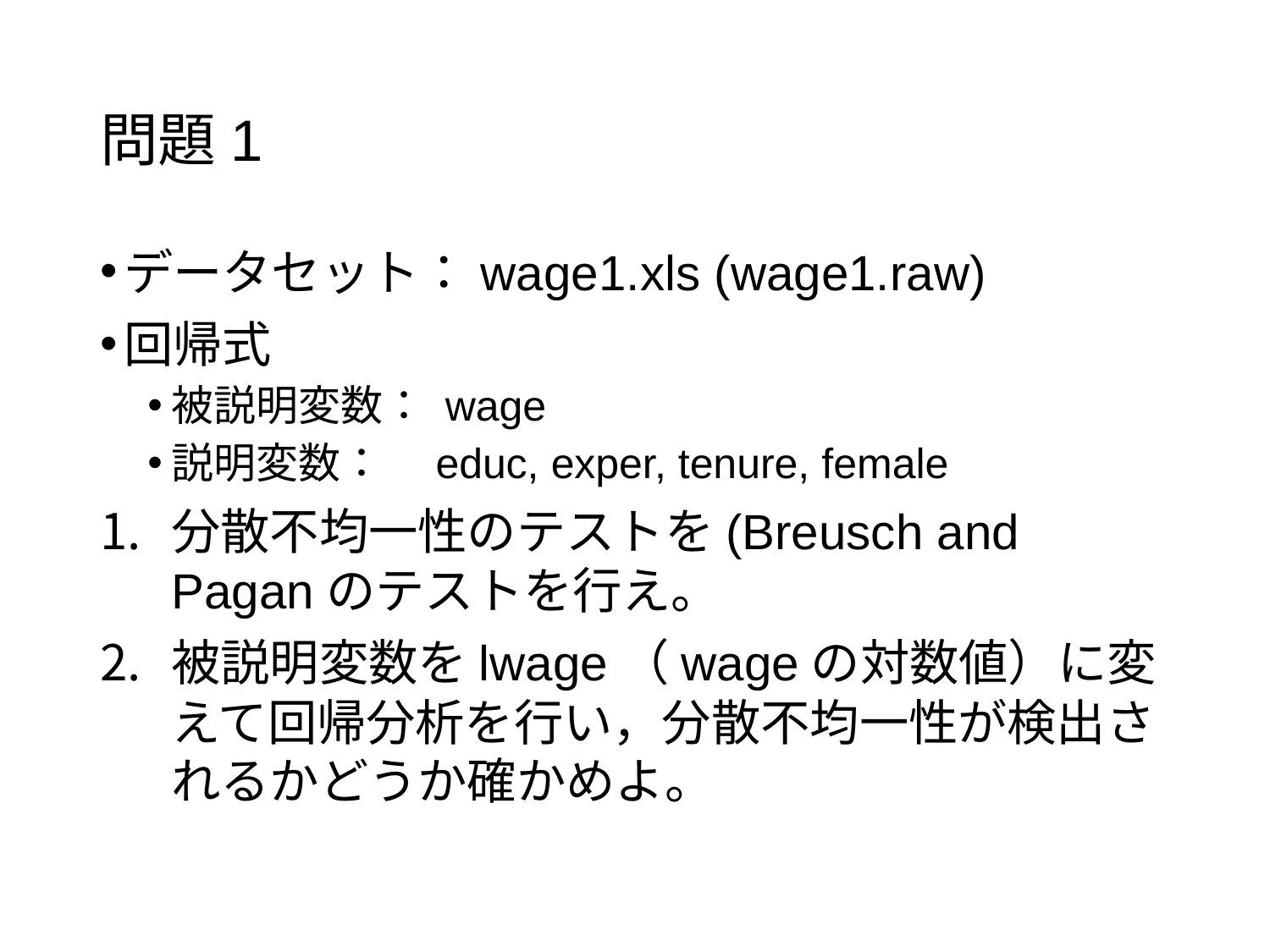

# 問題1
データセット：wage1.xls (wage1.raw)
回帰式
被説明変数： wage
説明変数：　educ, exper, tenure, female
分散不均一性のテストを(Breusch and Paganのテストを行え。
被説明変数をlwage（wageの対数値）に変えて回帰分析を行い，分散不均一性が検出されるかどうか確かめよ。